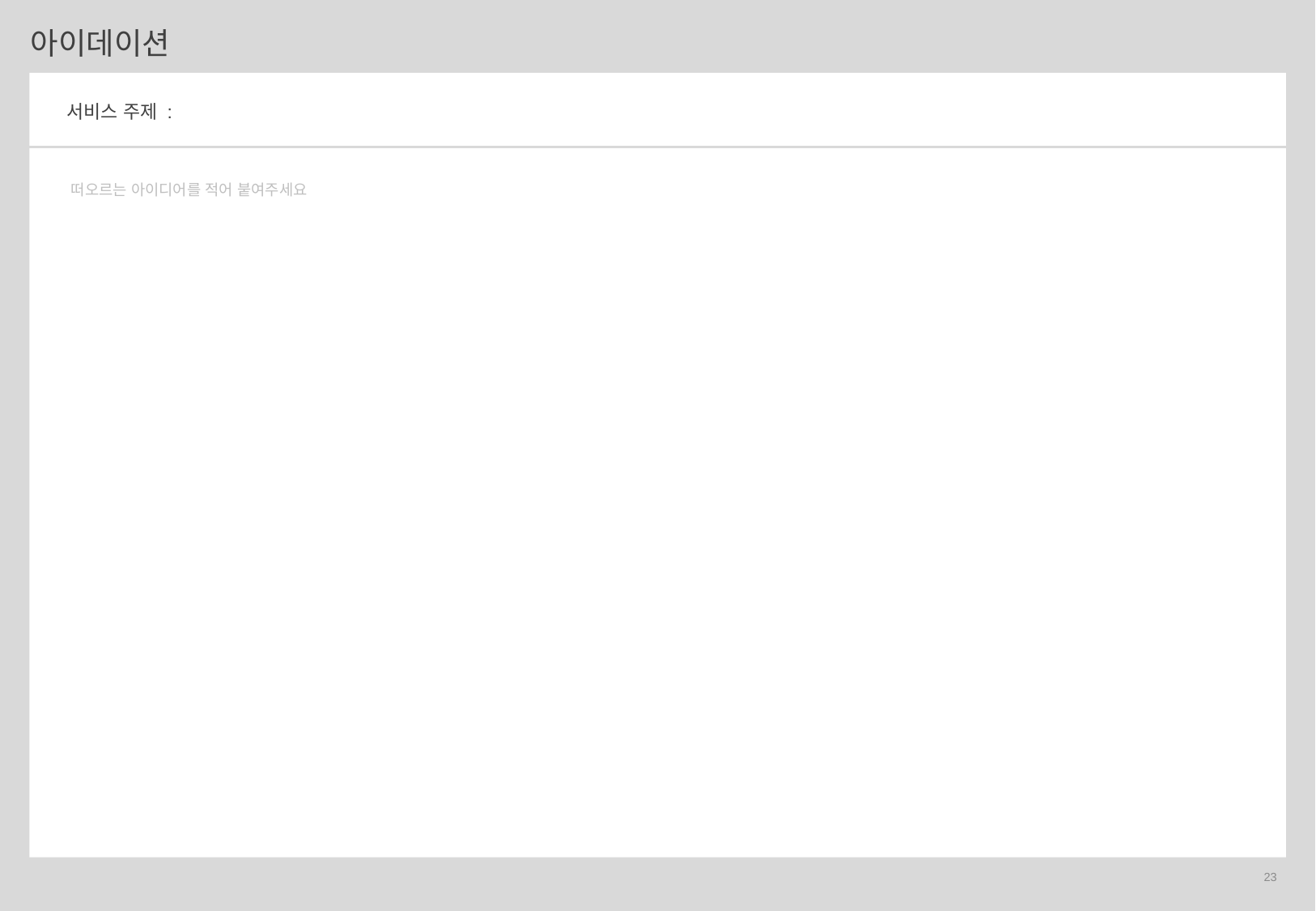

아이데이션

서비스 주제 :
떠오르는 아이디어를 적어 붙여주세요